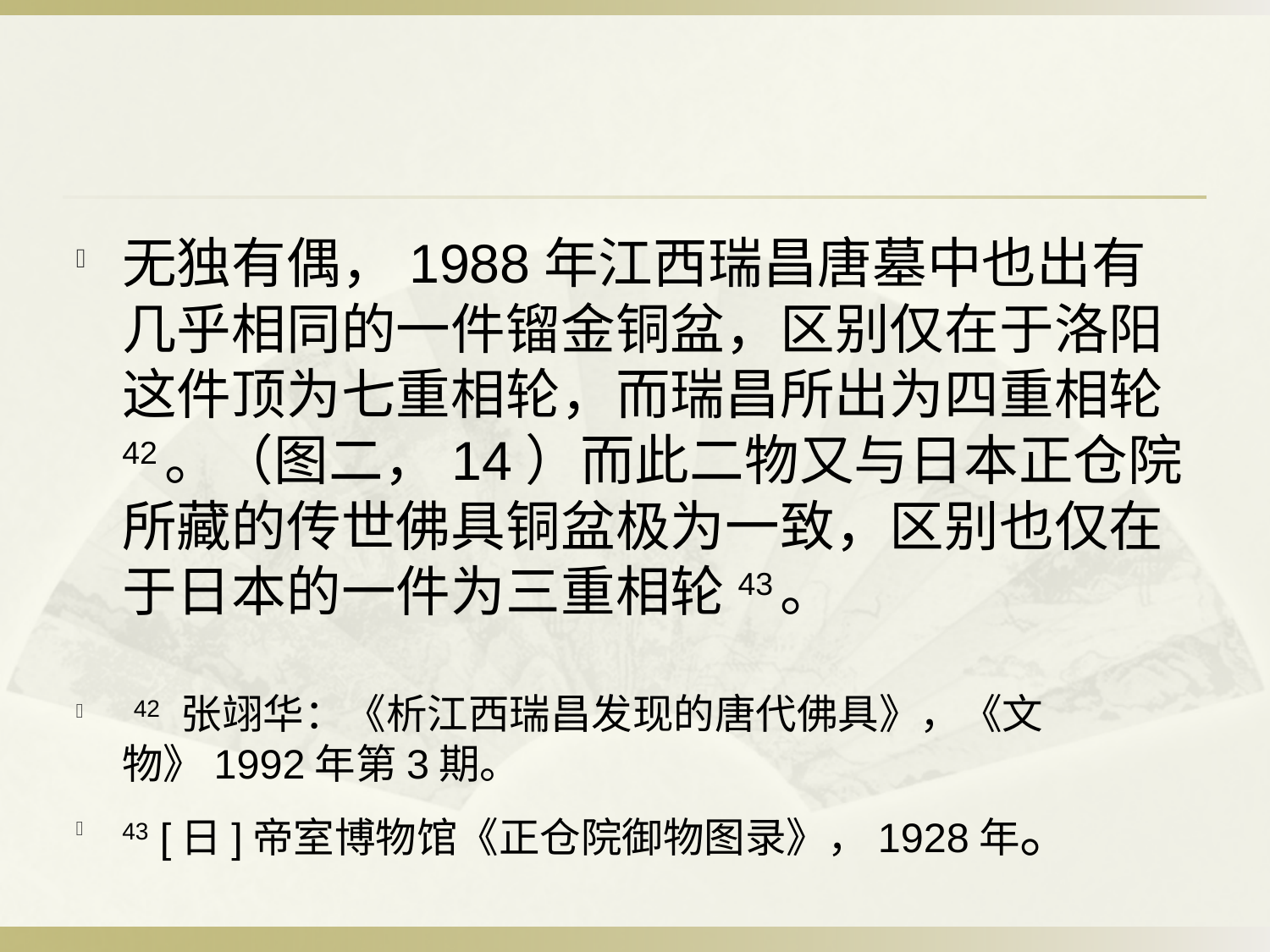

#
无独有偶，1988年江西瑞昌唐墓中也出有几乎相同的一件镏金铜盆，区别仅在于洛阳这件顶为七重相轮，而瑞昌所出为四重相轮42。（图二，14）而此二物又与日本正仓院所藏的传世佛具铜盆极为一致，区别也仅在于日本的一件为三重相轮43。

 42 张翊华：《析江西瑞昌发现的唐代佛具》，《文物》1992年第3期。
43 [日]帝室博物馆《正仓院御物图录》，1928年。